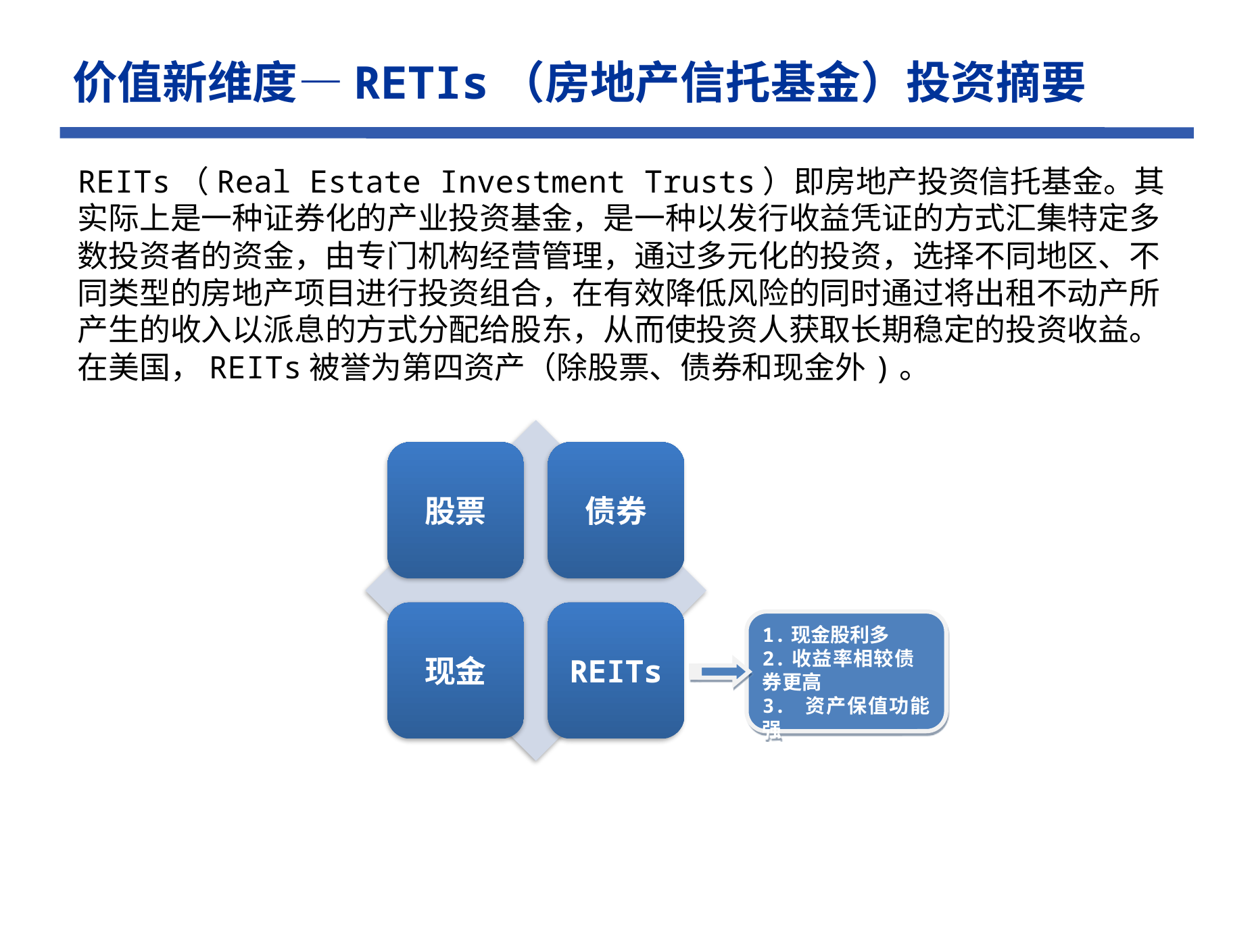

# 价值新维度—RETIs（房地产信托基金）投资摘要
REITs（Real Estate Investment Trusts）即房地产投资信托基金。其实际上是一种证券化的产业投资基金，是一种以发行收益凭证的方式汇集特定多数投资者的资金，由专门机构经营管理，通过多元化的投资，选择不同地区、不同类型的房地产项目进行投资组合，在有效降低风险的同时通过将出租不动产所产生的收入以派息的方式分配给股东，从而使投资人获取长期稳定的投资收益。在美国，REITs被誉为第四资产（除股票、债券和现金外)。

股票
债券
现金
REITs
1.现金股利多
2.收益率相较债    券更高
3. 资产保值功能强